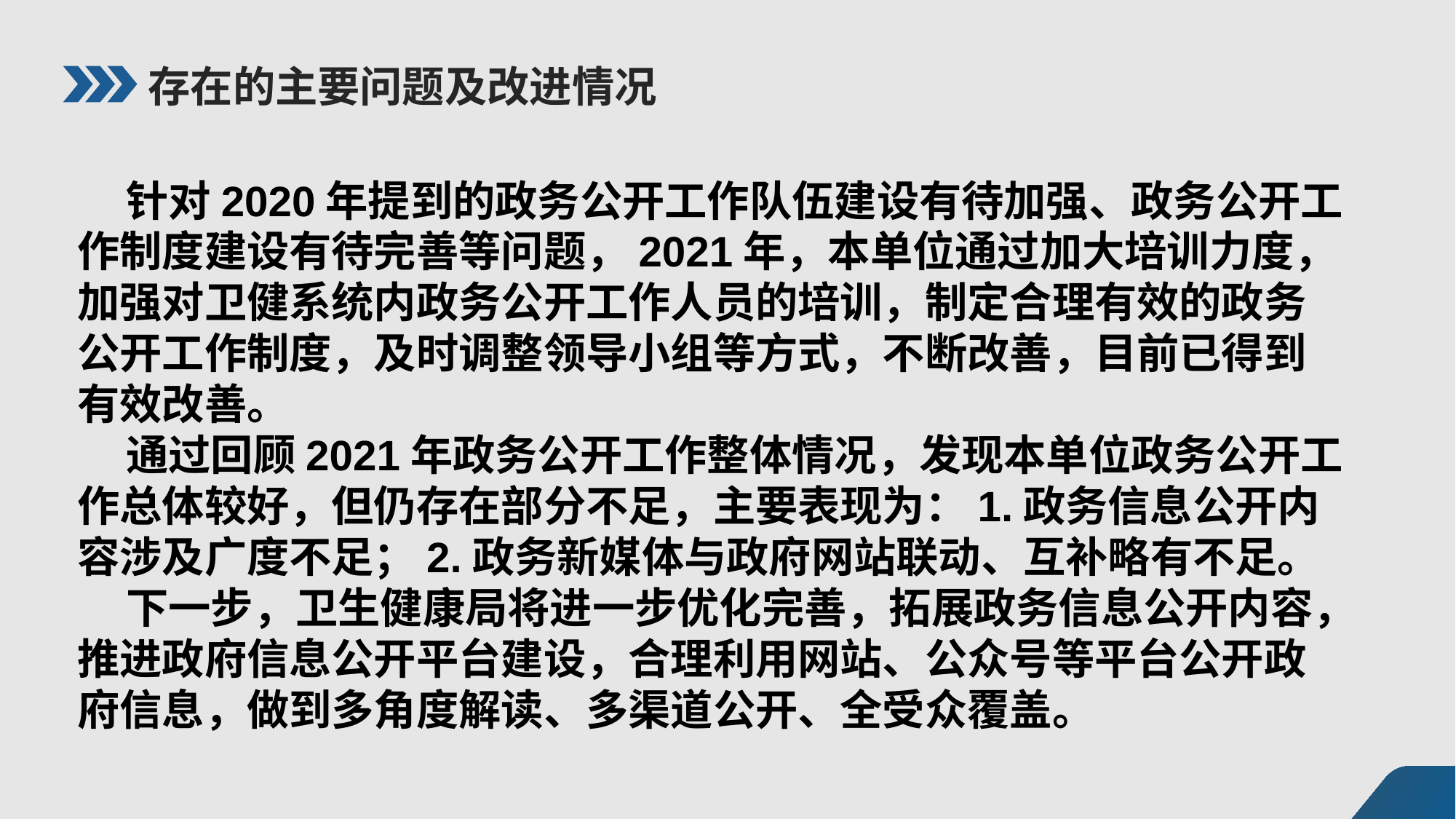

存在的主要问题及改进情况
    针对2020年提到的政务公开工作队伍建设有待加强、政务公开工作制度建设有待完善等问题，2021年，本单位通过加大培训力度，加强对卫健系统内政务公开工作人员的培训，制定合理有效的政务公开工作制度，及时调整领导小组等方式，不断改善，目前已得到有效改善。
    通过回顾2021年政务公开工作整体情况，发现本单位政务公开工作总体较好，但仍存在部分不足，主要表现为：1.政务信息公开内容涉及广度不足；2.政务新媒体与政府网站联动、互补略有不足。
    下一步，卫生健康局将进一步优化完善，拓展政务信息公开内容，推进政府信息公开平台建设，合理利用网站、公众号等平台公开政府信息，做到多角度解读、多渠道公开、全受众覆盖。
17